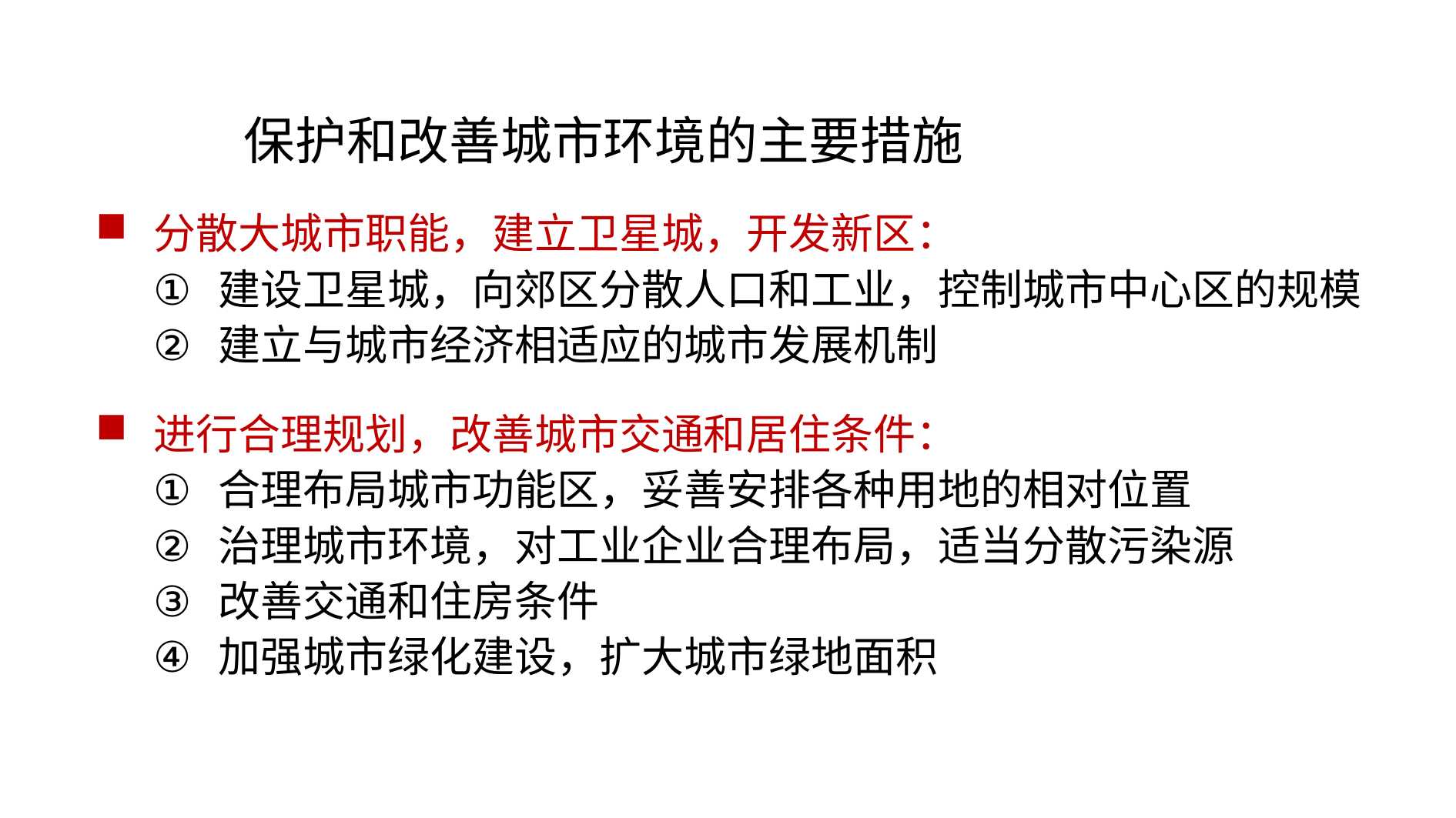

保护和改善城市环境的主要措施
分散大城市职能，建立卫星城，开发新区：
建设卫星城，向郊区分散人口和工业，控制城市中心区的规模
建立与城市经济相适应的城市发展机制
进行合理规划，改善城市交通和居住条件：
合理布局城市功能区，妥善安排各种用地的相对位置
治理城市环境，对工业企业合理布局，适当分散污染源
改善交通和住房条件
加强城市绿化建设，扩大城市绿地面积